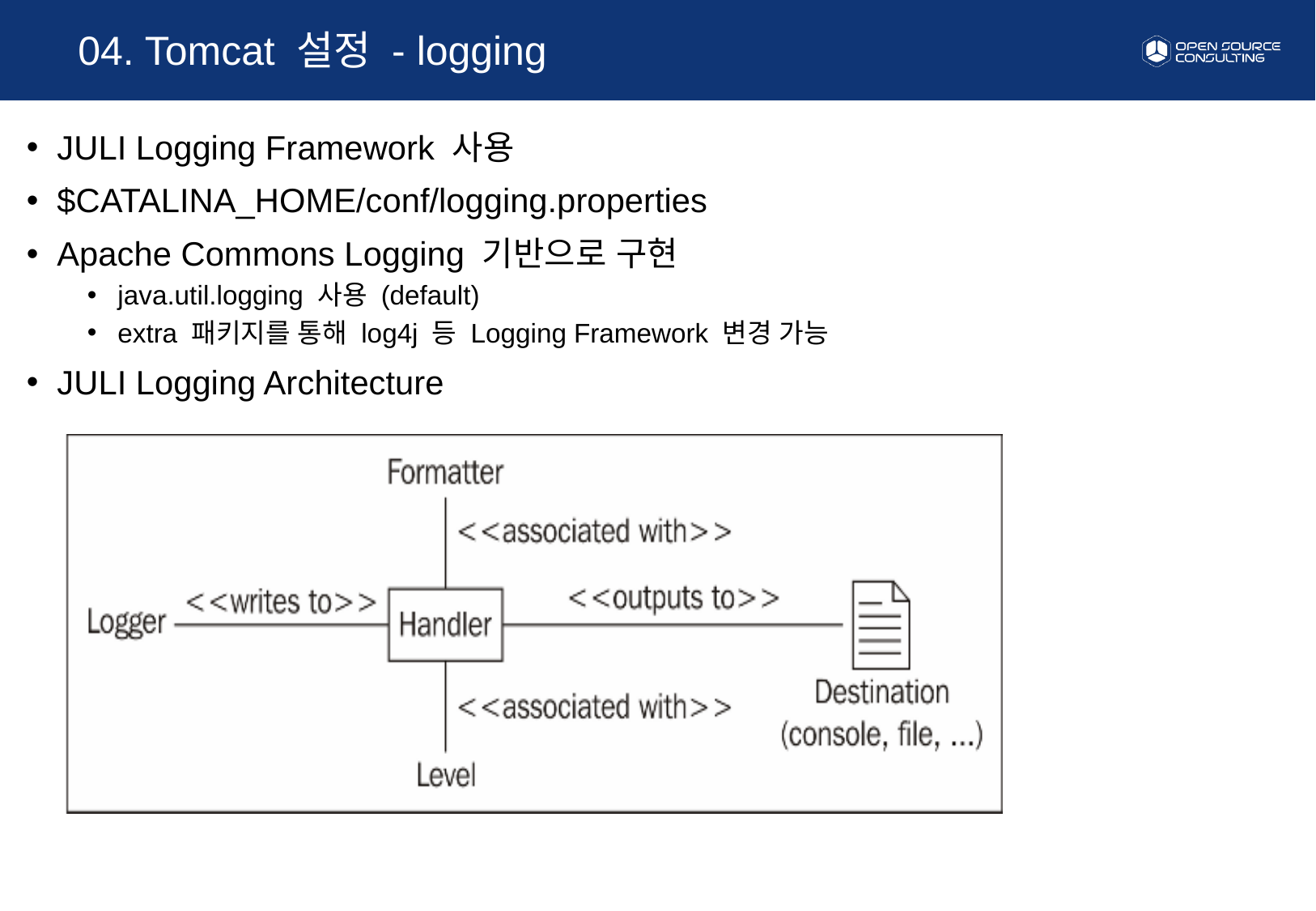

04. Tomcat 설정 - logging
JULI Logging Framework 사용
$CATALINA_HOME/conf/logging.properties
Apache Commons Logging 기반으로 구현
java.util.logging 사용 (default)
extra 패키지를 통해 log4j 등 Logging Framework 변경 가능
JULI Logging Architecture